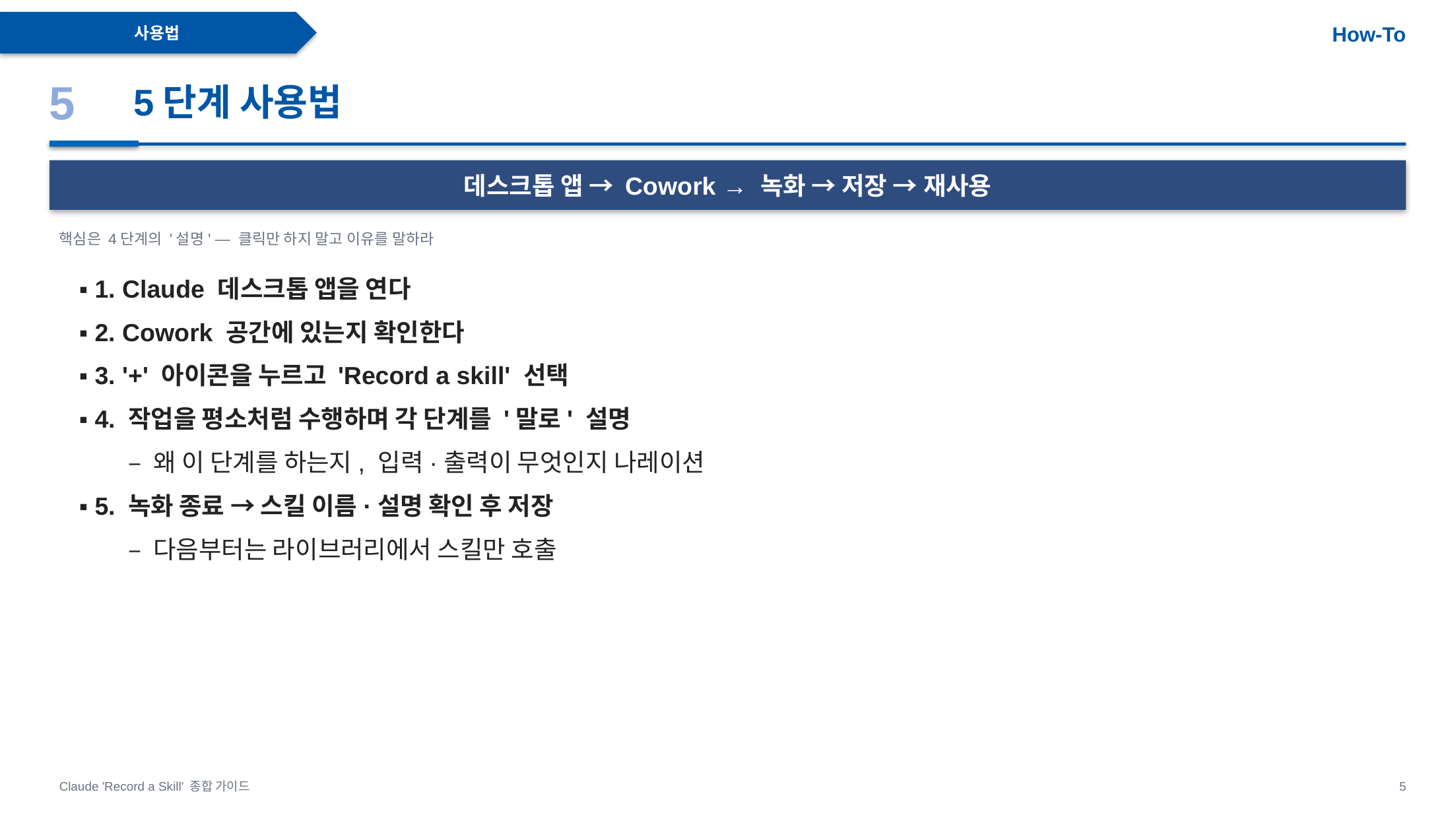

사용법
How-To
5
5단계 사용법

데스크톱 앱 → Cowork → 녹화 → 저장 → 재사용
핵심은 4단계의 '설명' — 클릭만 하지 말고 이유를 말하라
▪ 1. Claude 데스크톱 앱을 연다
▪ 2. Cowork 공간에 있는지 확인한다
▪ 3. '+' 아이콘을 누르고 'Record a skill' 선택
▪ 4. 작업을 평소처럼 수행하며 각 단계를 '말로' 설명
– 왜 이 단계를 하는지, 입력·출력이 무엇인지 나레이션
▪ 5. 녹화 종료 → 스킬 이름·설명 확인 후 저장
– 다음부터는 라이브러리에서 스킬만 호출
Claude 'Record a Skill' 종합 가이드
5